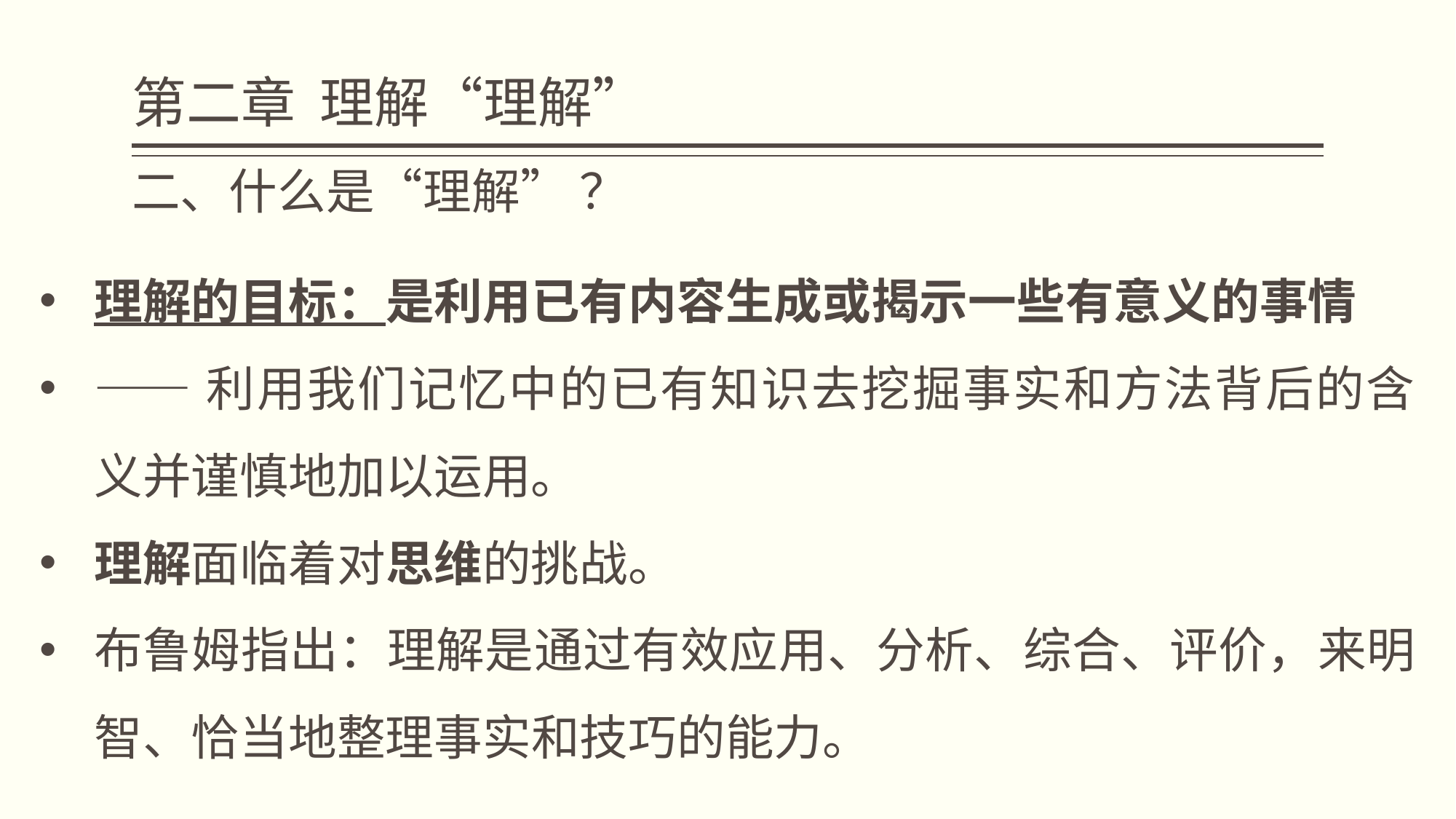

# 第二章  理解“理解”
二、什么是“理解” ？
理解的目标：是利用已有内容生成或揭示一些有意义的事情
——利用我们记忆中的已有知识去挖掘事实和方法背后的含义并谨慎地加以运用。
理解面临着对思维的挑战。
布鲁姆指出：理解是通过有效应用、分析、综合、评价，来明智、恰当地整理事实和技巧的能力。